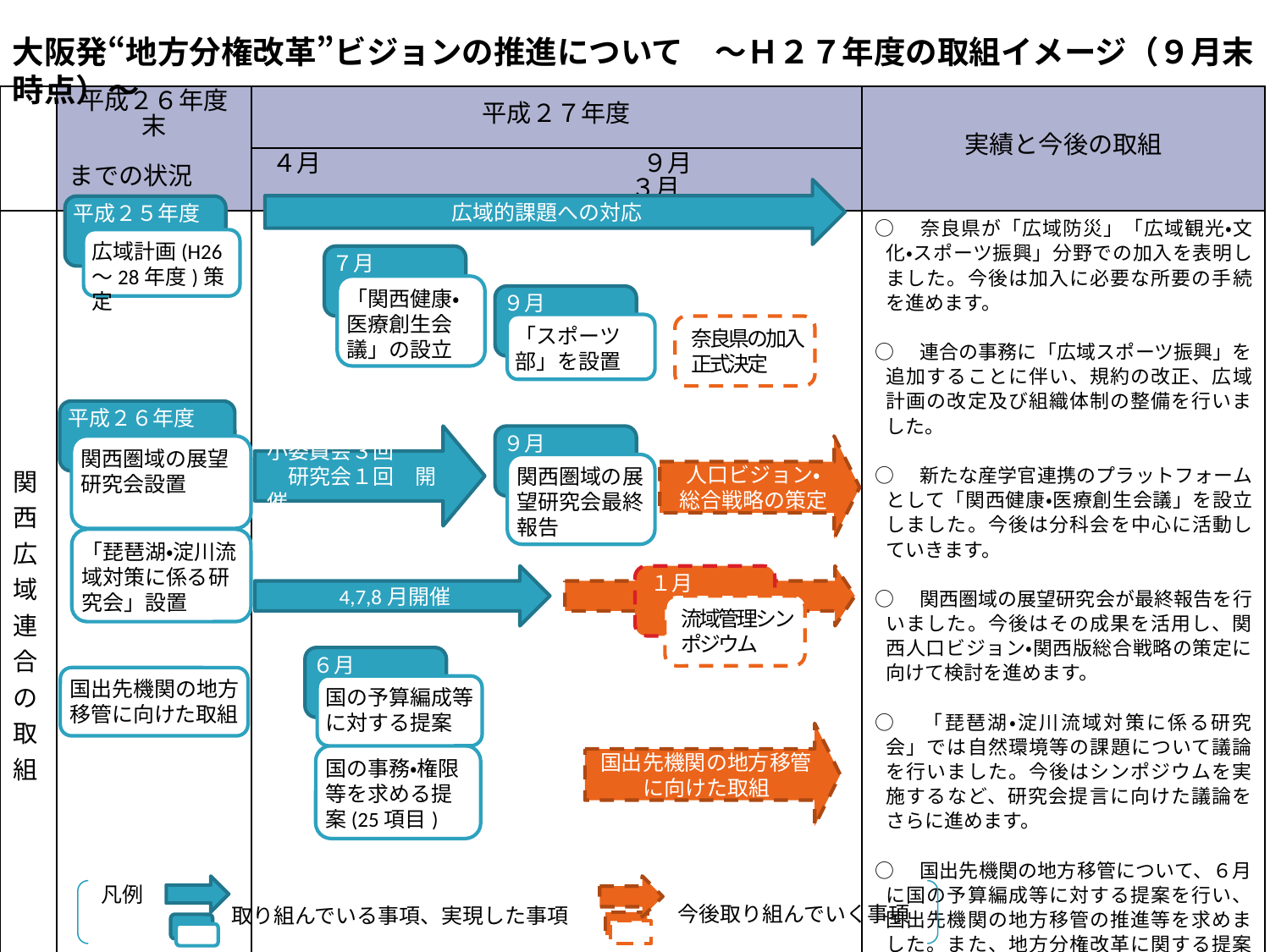

大阪発“地方分権改革”ビジョンの推進について　～Ｈ２７年度の取組イメージ（９月末時点）～
|  | 平成２６年度末 | 平成２７年度 | 実績と今後の取組 |
| --- | --- | --- | --- |
|  | までの状況 | ４月　　　　　　　　　　　　　９月　　　　　　　　　　　　　　３月 |  |
| 関西広域連合の取組 |  |  | ○　奈良県が「広域防災」「広域観光・文化・スポーツ振興」分野での加入を表明しました。今後は加入に必要な所要の手続を進めます。 ○　連合の事務に「広域スポーツ振興」を追加することに伴い、規約の改正、広域計画の改定及び組織体制の整備を行いました。 ○　新たな産学官連携のプラットフォームとして「関西健康・医療創生会議」を設立しました。今後は分科会を中心に活動していきます。 ○　関西圏域の展望研究会が最終報告を行いました。今後はその成果を活用し、関西人口ビジョン・関西版総合戦略の策定に向けて検討を進めます。 ○　「琵琶湖・淀川流域対策に係る研究会」では自然環境等の課題について議論を行いました。今後はシンポジウムを実施するなど、研究会提言に向けた議論をさらに進めます。 ○　国出先機関の地方移管について、６月に国の予算編成等に対する提案を行い、国出先機関の地方移管の推進等を求めました。また、地方分権改革に関する提案募集方式に基づき、国の事務・権限の移譲や規制緩和を求める25項目の提案を行いました。 |
広域的課題への対応
平成２５年度
広域計画(H26～28年度)策定
７月
「関西健康・医療創生会議」の設立
９月
「スポーツ部」を設置
奈良県の加入正式決定
平成２６年度
小委員会３回
　研究会１回　開催
９月
関西圏域の展望研究会設置
人口ビジョン・
総合戦略の策定
関西圏域の展望研究会最終報告
「琵琶湖・淀川流域対策に係る研究会」設置

１月
4,7,8月開催
流域管理シンポジウム
６月
国出先機関の地方移管に向けた取組
国の予算編成等に対する提案
国出先機関の地方移管に向けた取組
国の事務・権限等を求める提案(25項目)
凡例

今後取り組んでいく事項
取り組んでいる事項、実現した事項